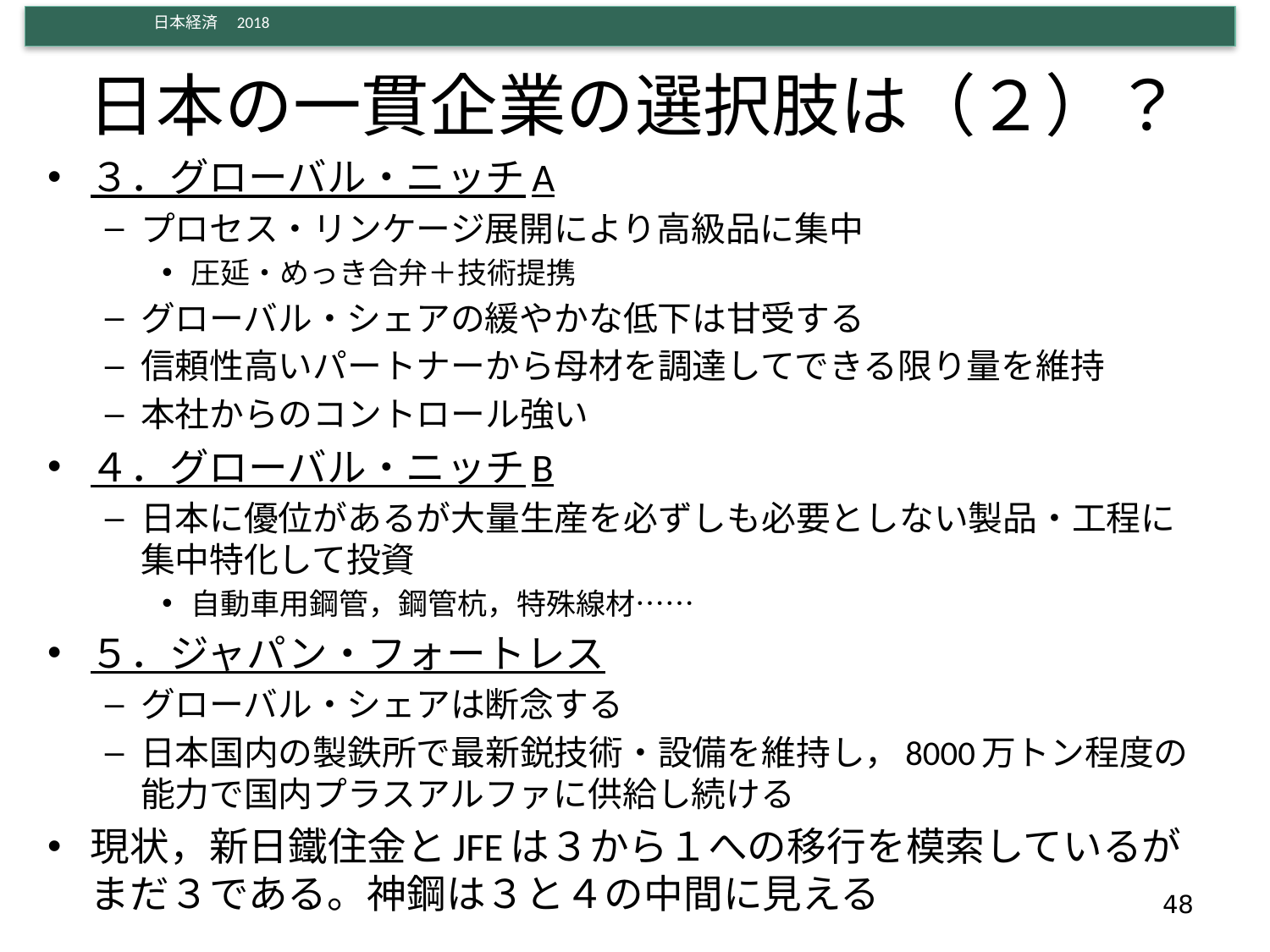

# 日本の一貫企業の選択肢は（２）？
３．グローバル・ニッチA
プロセス・リンケージ展開により高級品に集中
圧延・めっき合弁＋技術提携
グローバル・シェアの緩やかな低下は甘受する
信頼性高いパートナーから母材を調達してできる限り量を維持
本社からのコントロール強い
４．グローバル・ニッチB
日本に優位があるが大量生産を必ずしも必要としない製品・工程に集中特化して投資
自動車用鋼管，鋼管杭，特殊線材……
５．ジャパン・フォートレス
グローバル・シェアは断念する
日本国内の製鉄所で最新鋭技術・設備を維持し，8000万トン程度の能力で国内プラスアルファに供給し続ける
現状，新日鐵住金とJFEは３から１への移行を模索しているがまだ３である。神鋼は３と４の中間に見える
48